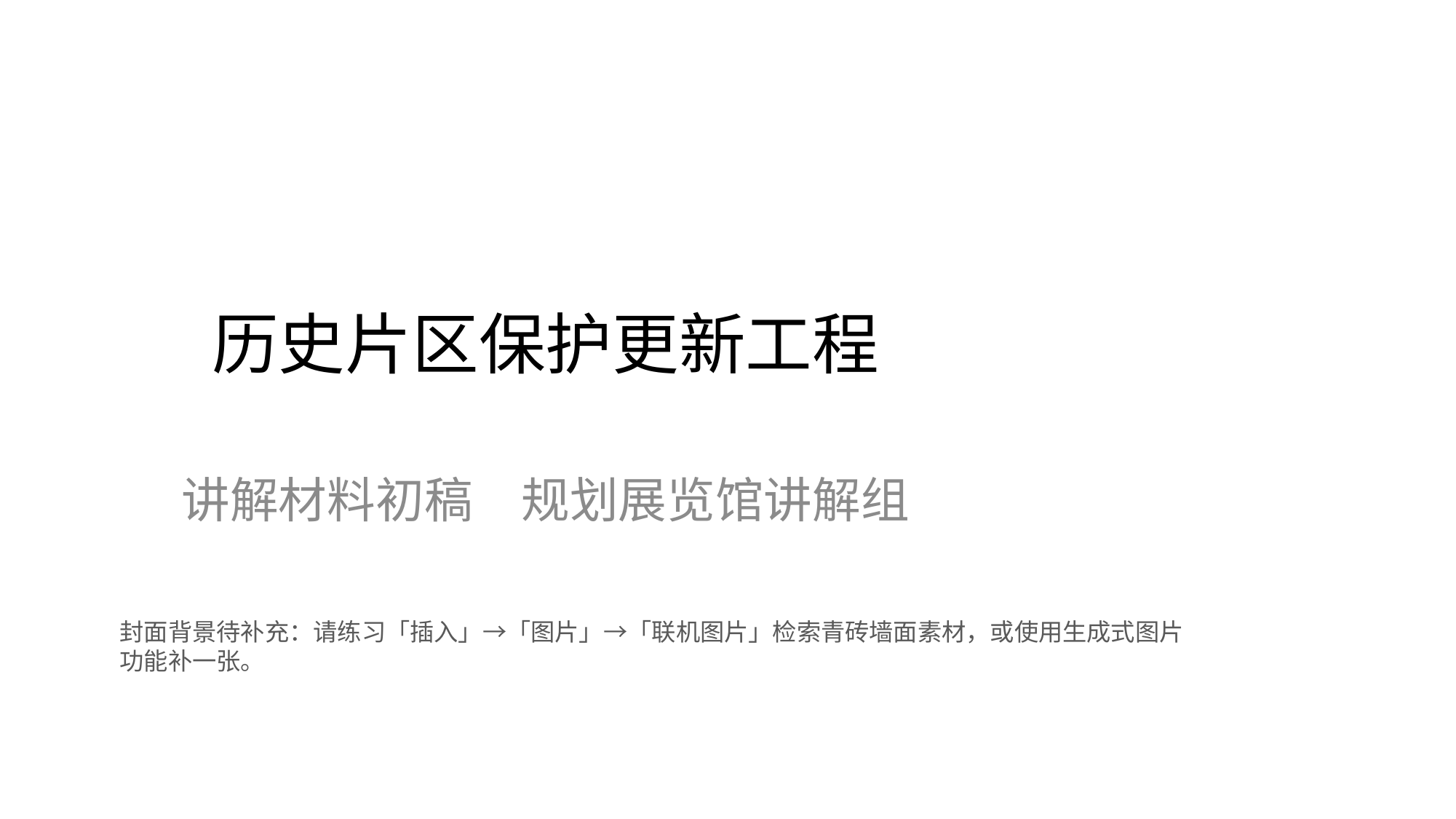

# 历史片区保护更新工程
讲解材料初稿　规划展览馆讲解组
封面背景待补充：请练习「插入」→「图片」→「联机图片」检索青砖墙面素材，或使用生成式图片功能补一张。